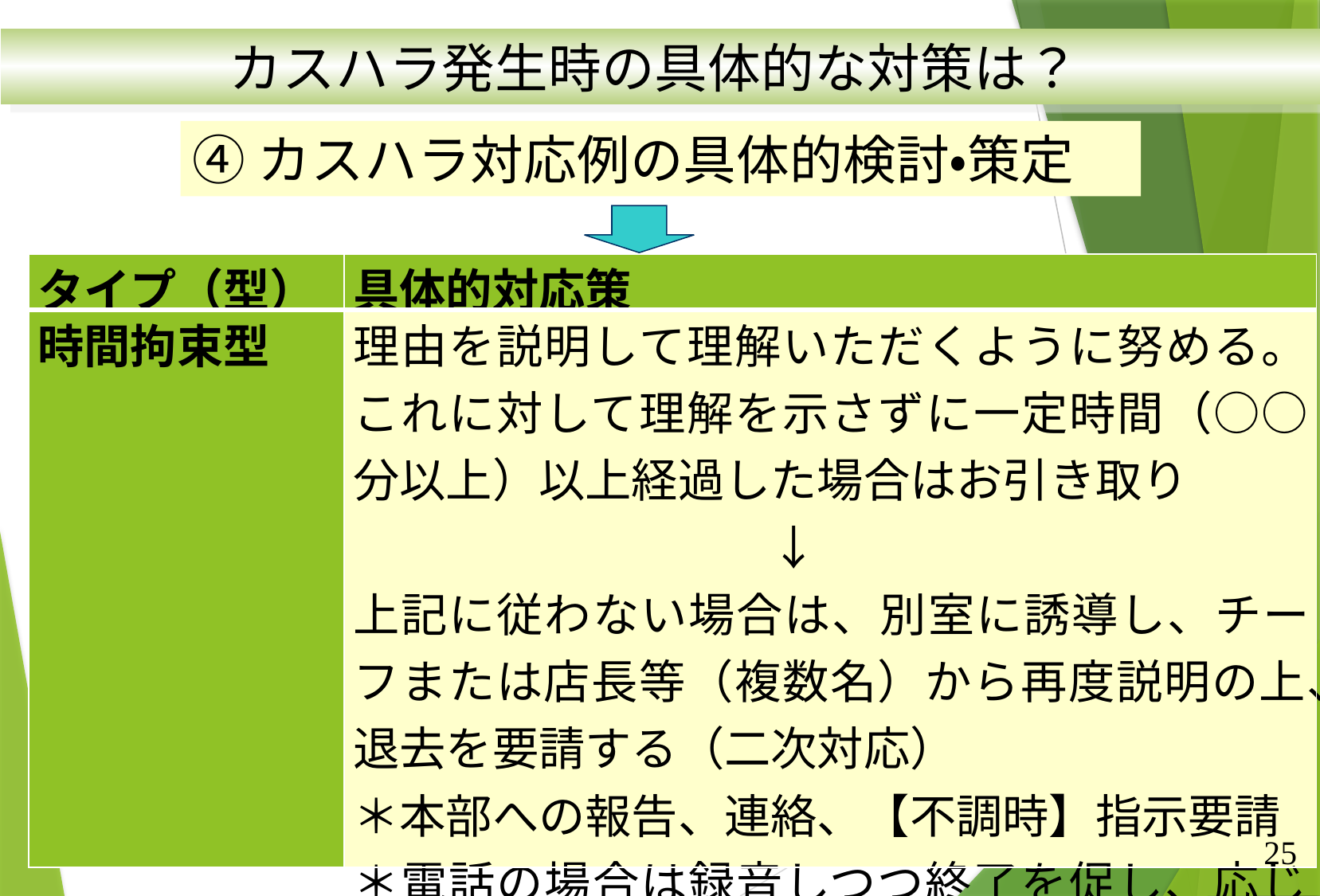

カスハラ発生時の具体的な対策は？
④カスハラ対応例の具体的検討・策定

| タイプ（型） | 具体的対応策 |
| --- | --- |
| 時間拘束型 | 理由を説明して理解いただくように努める。これに対して理解を示さずに一定時間（○○分以上）以上経過した場合はお引き取り 　　　　　　　　　↓ 上記に従わない場合は、別室に誘導し、チーフまたは店長等（複数名）から再度説明の上、退去を要請する（二次対応） ＊本部への報告、連絡、【不調時】指示要請 ＊電話の場合は録音しつつ終了を促し、応じない場合は本部又は後日対応に切り替える。 |
25